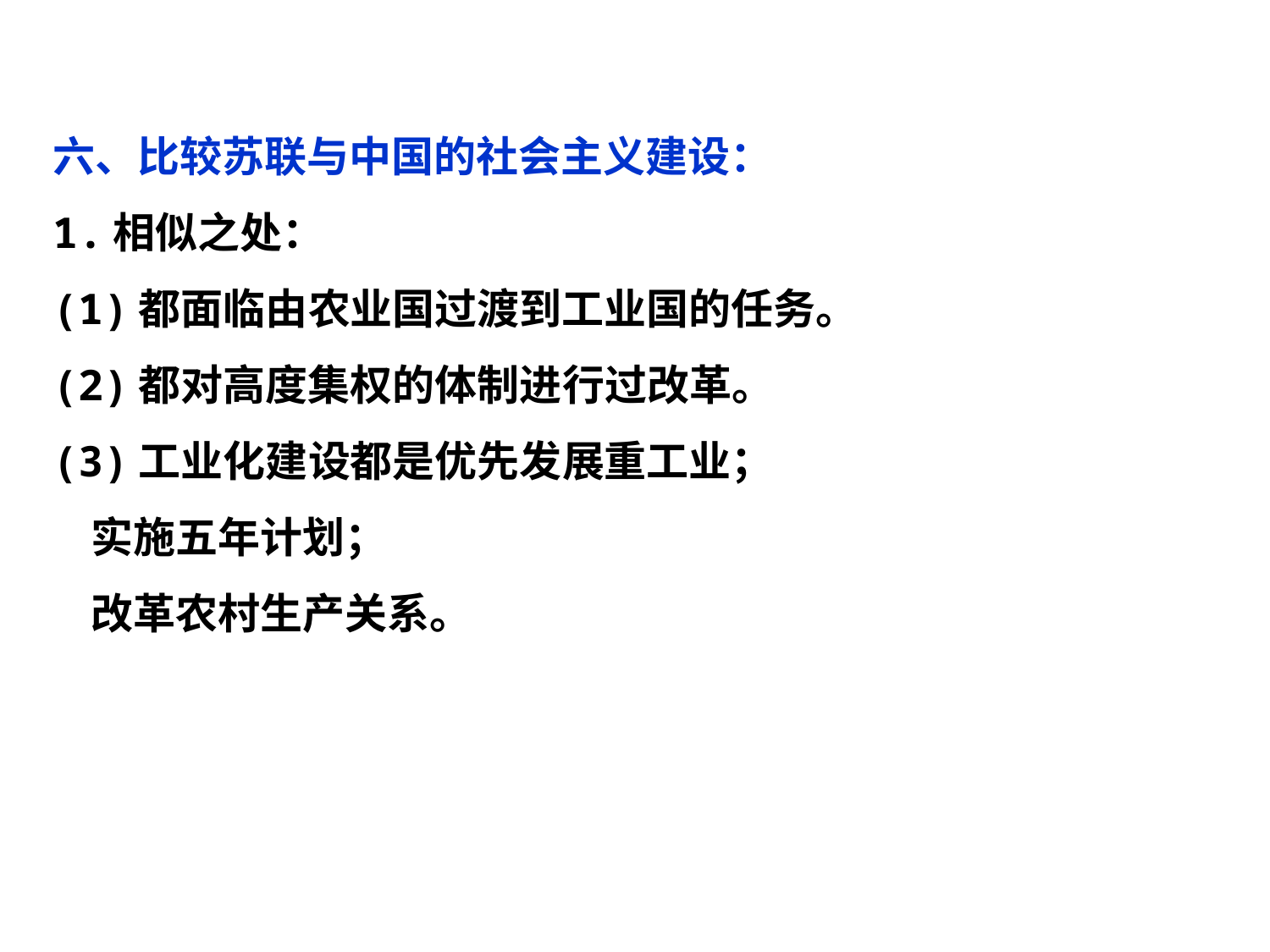

六、比较苏联与中国的社会主义建设：
1.相似之处：
(1)都面临由农业国过渡到工业国的任务。
(2)都对高度集权的体制进行过改革。
(3)工业化建设都是优先发展重工业；
   实施五年计划；
   改革农村生产关系。